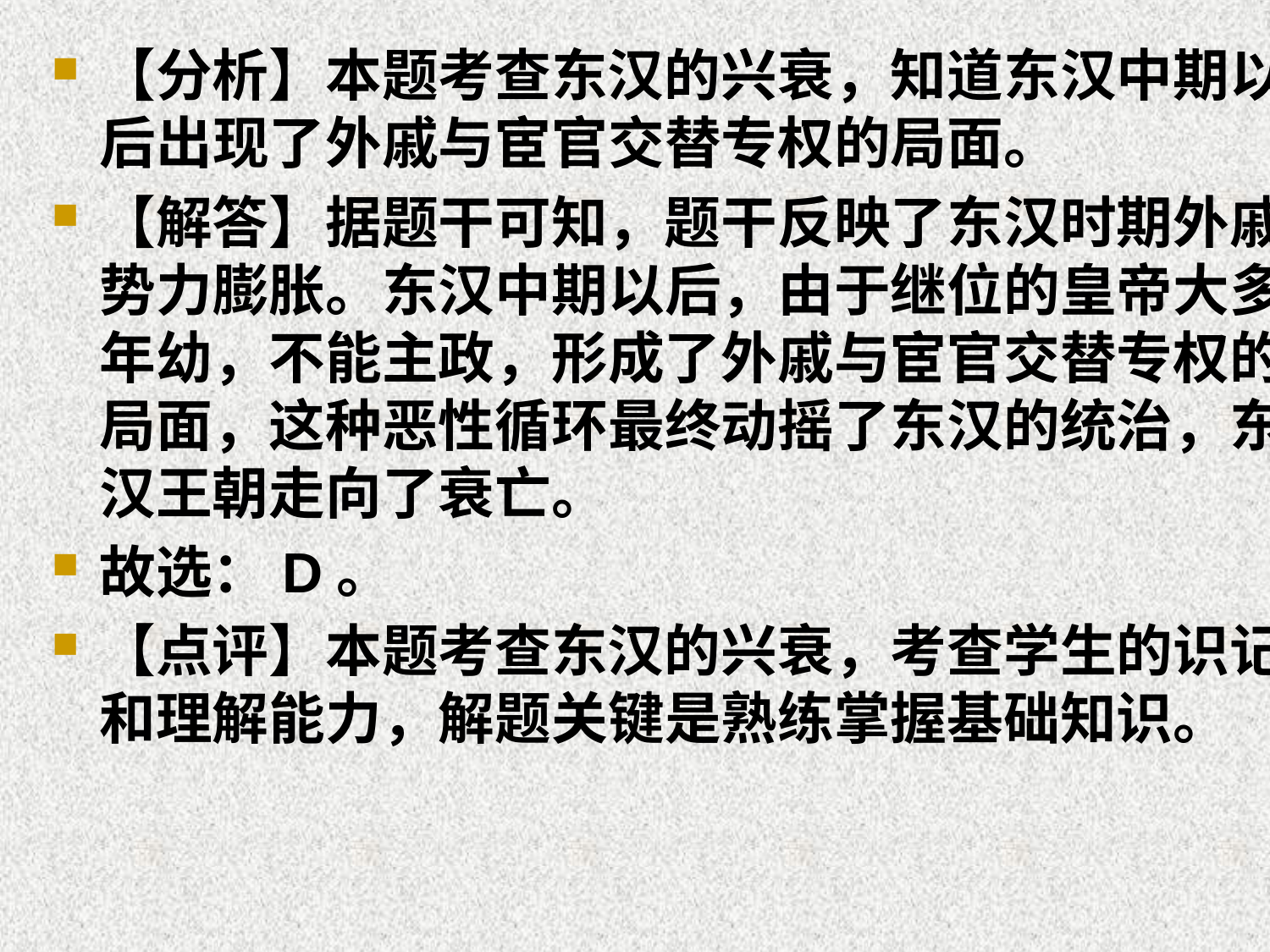

【分析】本题考查东汉的兴衰，知道东汉中期以后出现了外戚与宦官交替专权的局面。
【解答】据题干可知，题干反映了东汉时期外戚势力膨胀。东汉中期以后，由于继位的皇帝大多年幼，不能主政，形成了外戚与宦官交替专权的局面，这种恶性循环最终动摇了东汉的统治，东汉王朝走向了衰亡。
故选：D。
【点评】本题考查东汉的兴衰，考查学生的识记和理解能力，解题关键是熟练掌握基础知识。
#